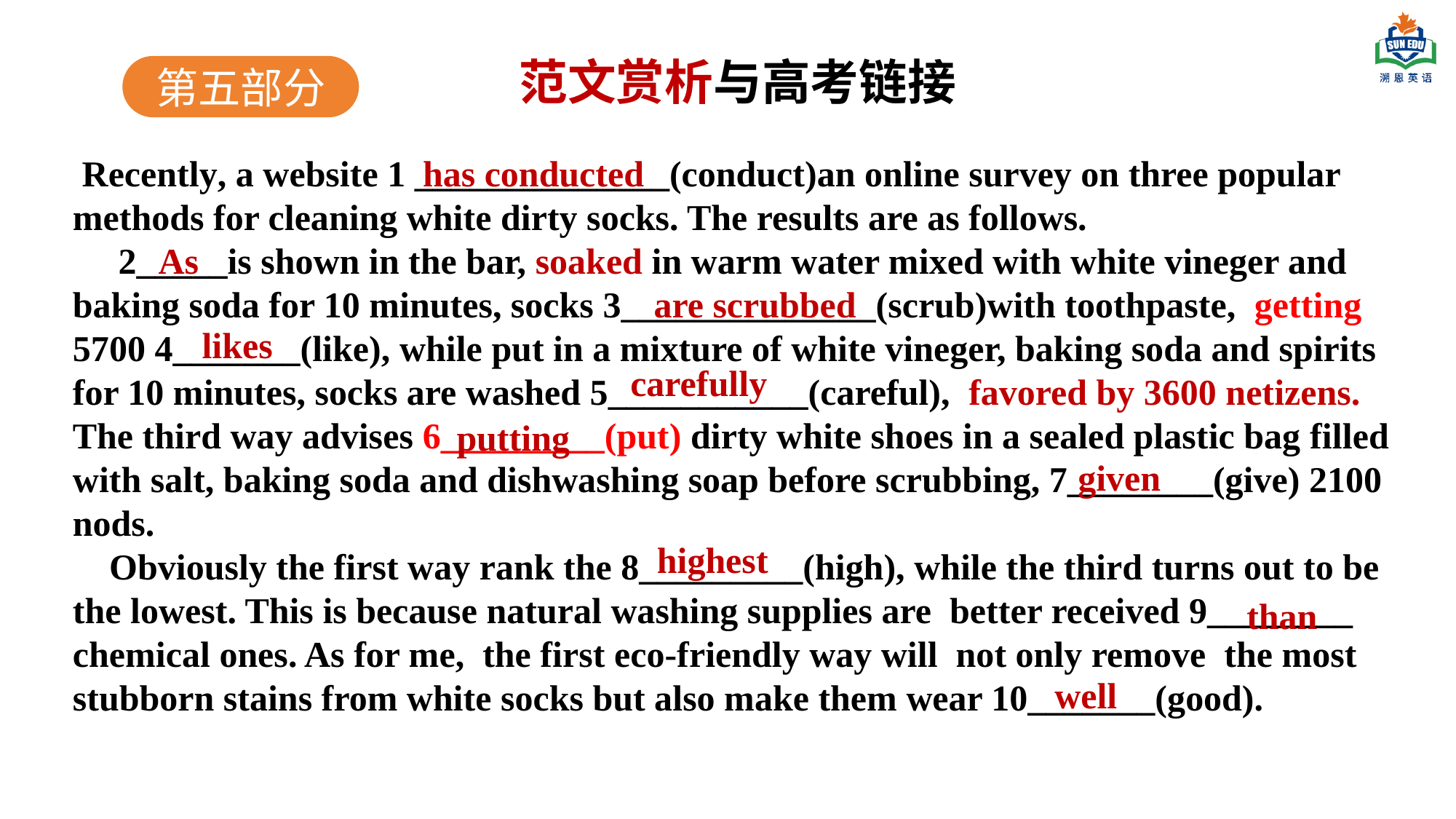

范文赏析与高考链接
第五部分
 Recently, a website 1 ______________(conduct)an online survey on three popular methods for cleaning white dirty socks. The results are as follows.
     2_____is shown in the bar, soaked in warm water mixed with white vineger and baking soda for 10 minutes, socks 3______________(scrub)with toothpaste,  getting 5700 4_______(like), while put in a mixture of white vineger, baking soda and spirits for 10 minutes, socks are washed 5___________(careful),  favored by 3600 netizens. The third way advises 6_________(put) dirty white shoes in a sealed plastic bag filled with salt, baking soda and dishwashing soap before scrubbing, 7________(give) 2100 nods.
    Obviously the first way rank the 8_________(high), while the third turns out to be the lowest. This is because natural washing supplies are  better received 9________ chemical ones. As for me,  the first eco-friendly way will  not only remove  the most stubborn stains from white socks but also make them wear 10_______(good).

has conducted
As
are scrubbed
likes
carefully
putting
given
highest
than
well